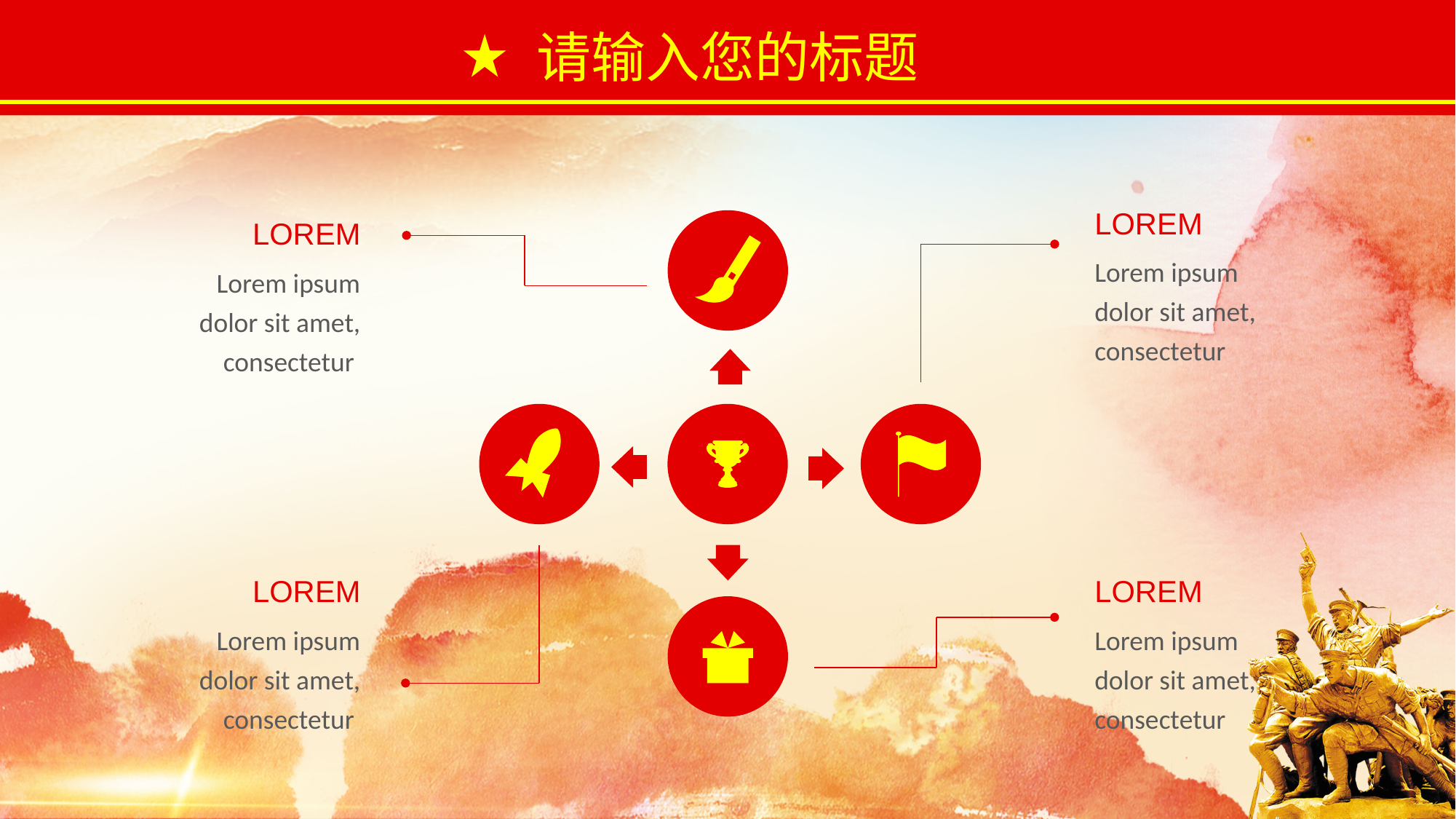

请输入您的标题

LOREM
LOREM

Lorem ipsum dolor sit amet, consectetur
Lorem ipsum dolor sit amet, consectetur

LOREM
LOREM

Lorem ipsum dolor sit amet, consectetur
Lorem ipsum dolor sit amet, consectetur